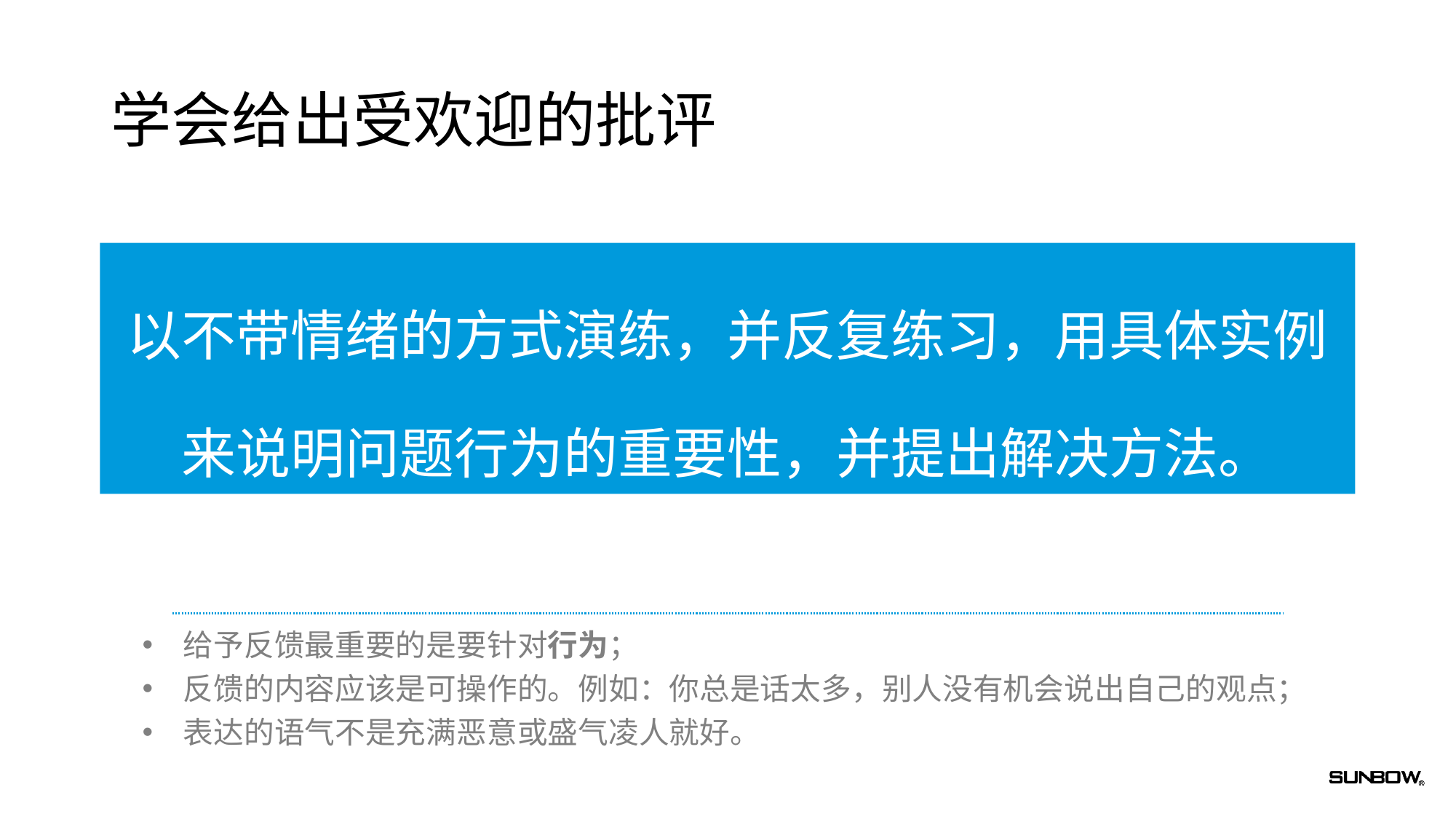

# 学会给出受欢迎的批评
以不带情绪的方式演练，并反复练习，用具体实例来说明问题行为的重要性，并提出解决方法。
给予反馈最重要的是要针对行为；
反馈的内容应该是可操作的。例如：你总是话太多，别人没有机会说出自己的观点；
表达的语气不是充满恶意或盛气凌人就好。
18